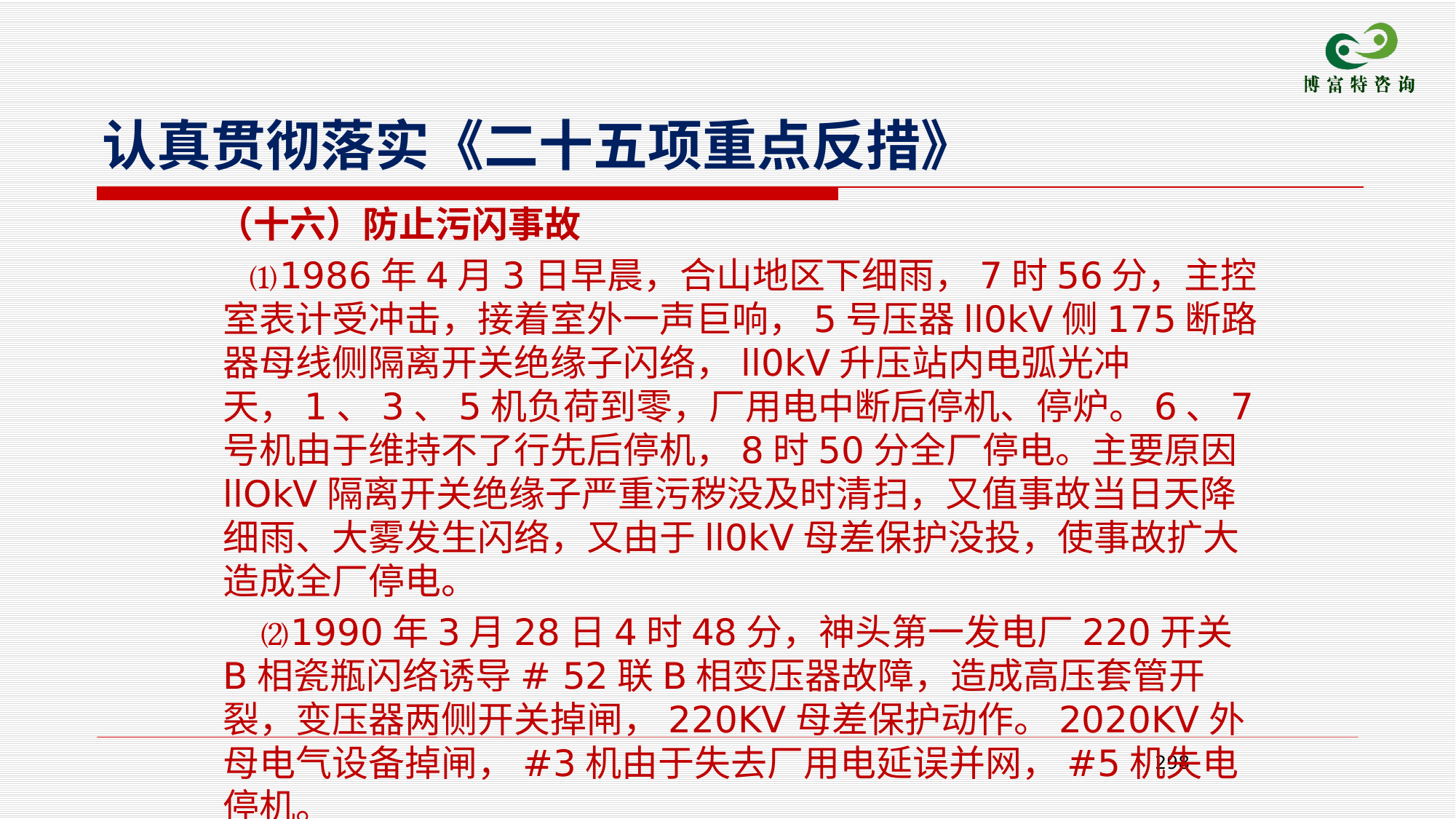

认真贯彻落实《二十五项重点反措》
     （十六）防止污闪事故
       ⑴1986年4月3日早晨，合山地区下细雨，7时56分，主控室表计受冲击，接着室外一声巨响，5号压器ll0kV侧175断路器母线侧隔离开关绝缘子闪络，ll0kV升压站内电弧光冲天，1、3、5机负荷到零，厂用电中断后停机、停炉。6、7号机由于维持不了行先后停机，8时50分全厂停电。主要原因llOkV隔离开关绝缘子严重污秽没及时清扫，又值事故当日天降细雨、大雾发生闪络，又由于ll0kV母差保护没投，使事故扩大造成全厂停电。
        ⑵1990年3月28日4时48分，神头第一发电厂220开关B相瓷瓶闪络诱导# 52联B相变压器故障，造成高压套管开裂，变压器两侧开关掉闸，220KV母差保护动作。2020KV外母电气设备掉闸，#3机由于失去厂用电延误并网，#5机失电停机。

298